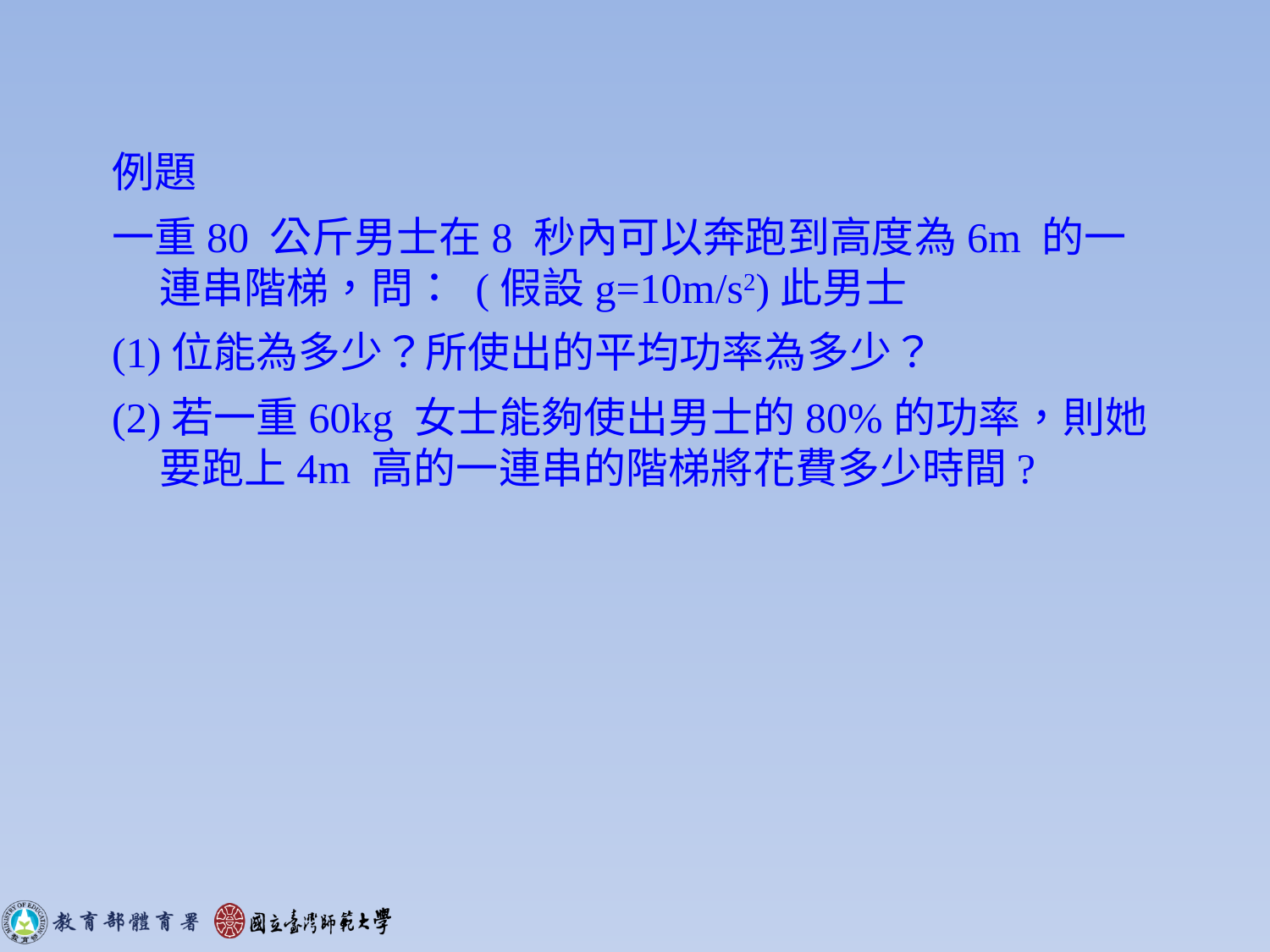

例題
一重80 公斤男士在8 秒內可以奔跑到高度為6m 的一連串階梯，問： (假設g=10m/s2)此男士
(1)位能為多少？所使出的平均功率為多少？
(2)若一重60kg 女士能夠使出男士的80%的功率，則她要跑上4m 高的一連串的階梯將花費多少時間?